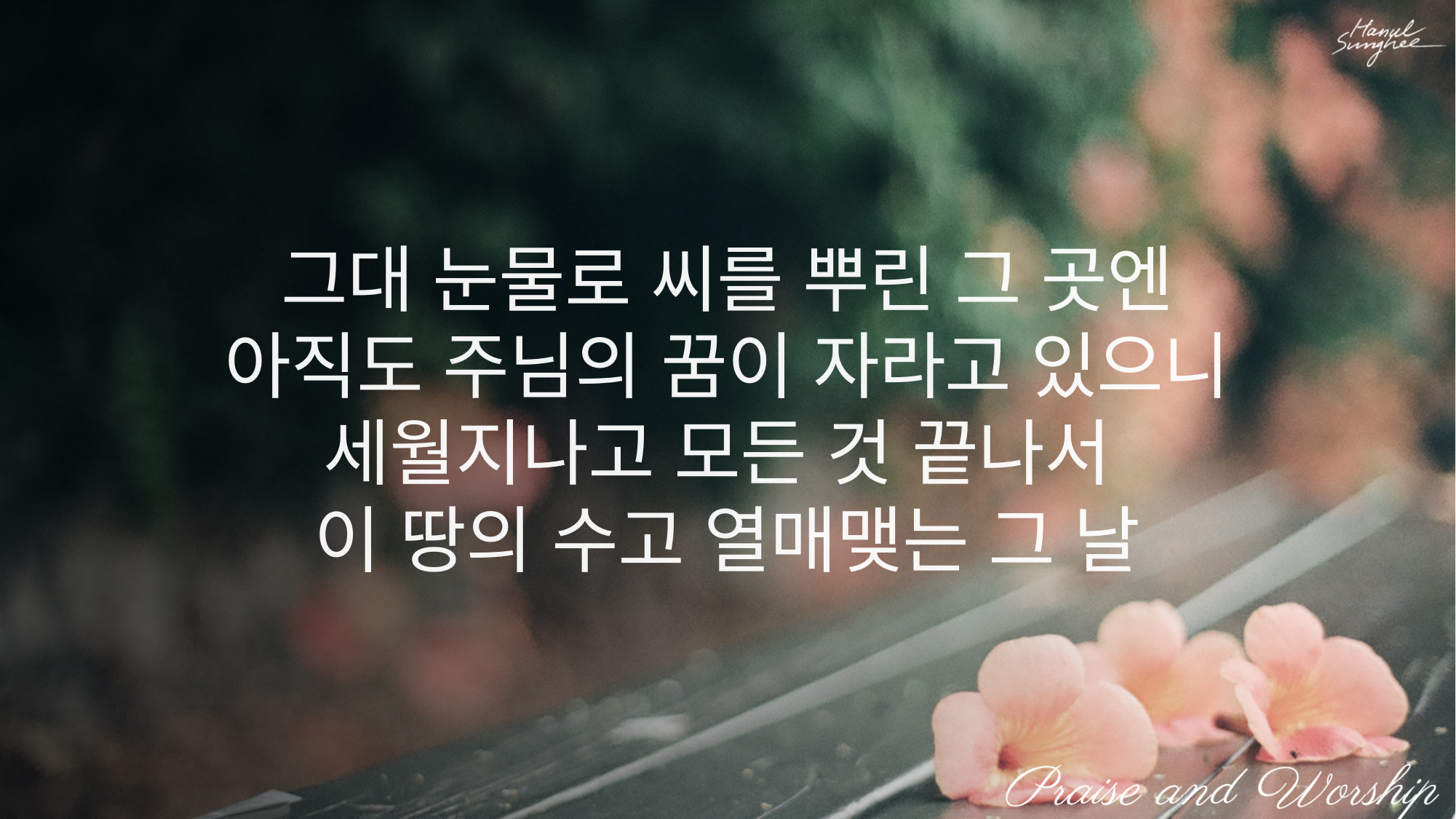

그대 눈물로 씨를 뿌린 그 곳엔
아직도 주님의 꿈이 자라고 있으니
세월지나고 모든 것 끝나서
이 땅의 수고 열매맺는 그 날